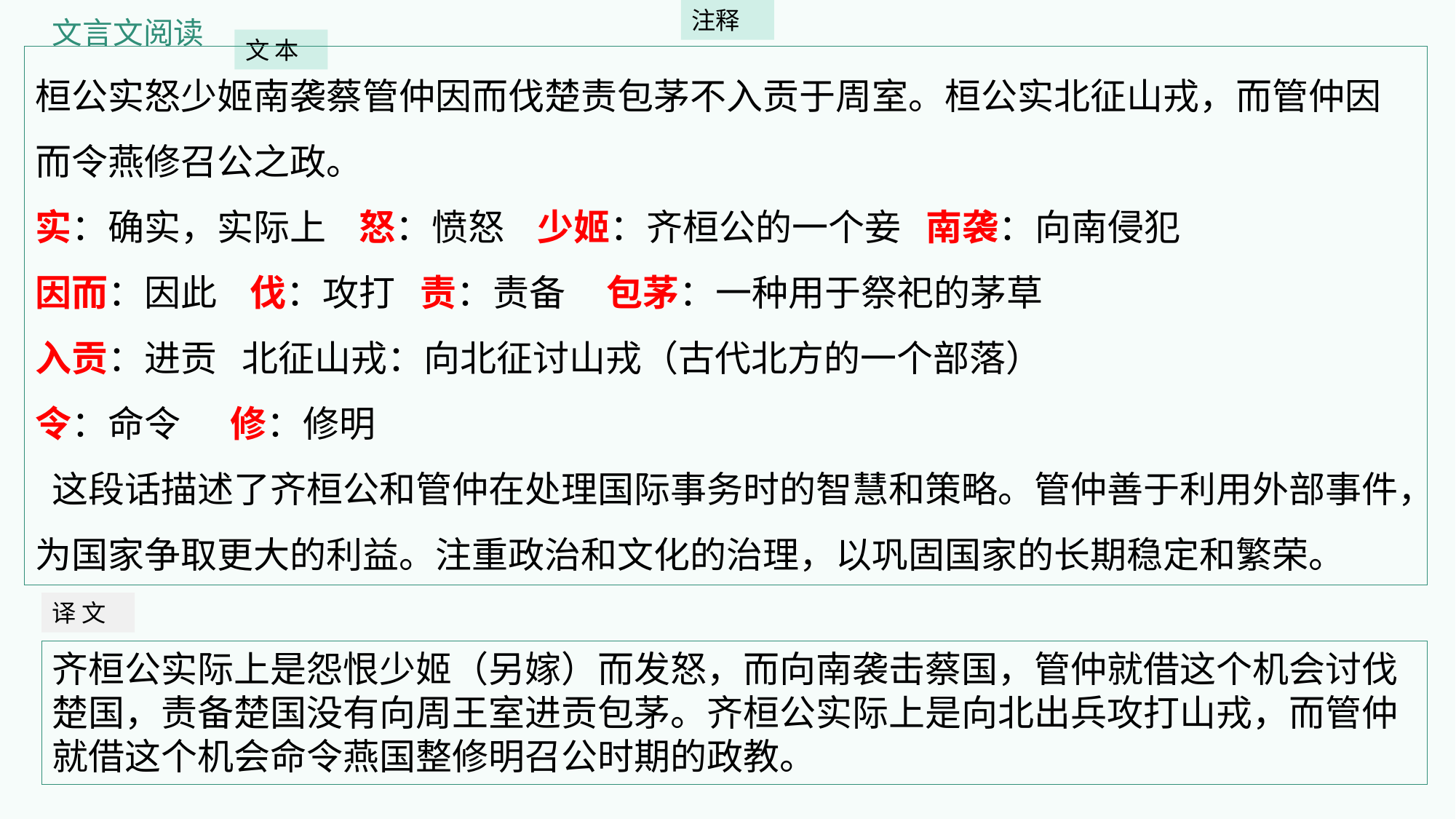

注释
文言文阅读
文 本
桓公实怒少姬南袭蔡管仲因而伐楚责包茅不入贡于周室。桓公实北征山戎，而管仲因而令燕修召公之政。
实：确实，实际上    怒：愤怒    少姬：齐桓公的一个妾   南袭：向南侵犯
因而：因此    伐：攻打   责：责备     包茅：一种用于祭祀的茅草
入贡：进贡   北征山戎：向北征讨山戎（古代北方的一个部落）
令：命令      修：修明
 这段话描述了齐桓公和管仲在处理国际事务时的智慧和策略。管仲善于利用外部事件，为国家争取更大的利益。注重政治和文化的治理，以巩固国家的长期稳定和繁荣。
译 文
齐桓公实际上是怨恨少姬（另嫁）而发怒，而向南袭击蔡国，管仲就借这个机会讨伐楚国，责备楚国没有向周王室进贡包茅。齐桓公实际上是向北出兵攻打山戎，而管仲就借这个机会命令燕国整修明召公时期的政教。